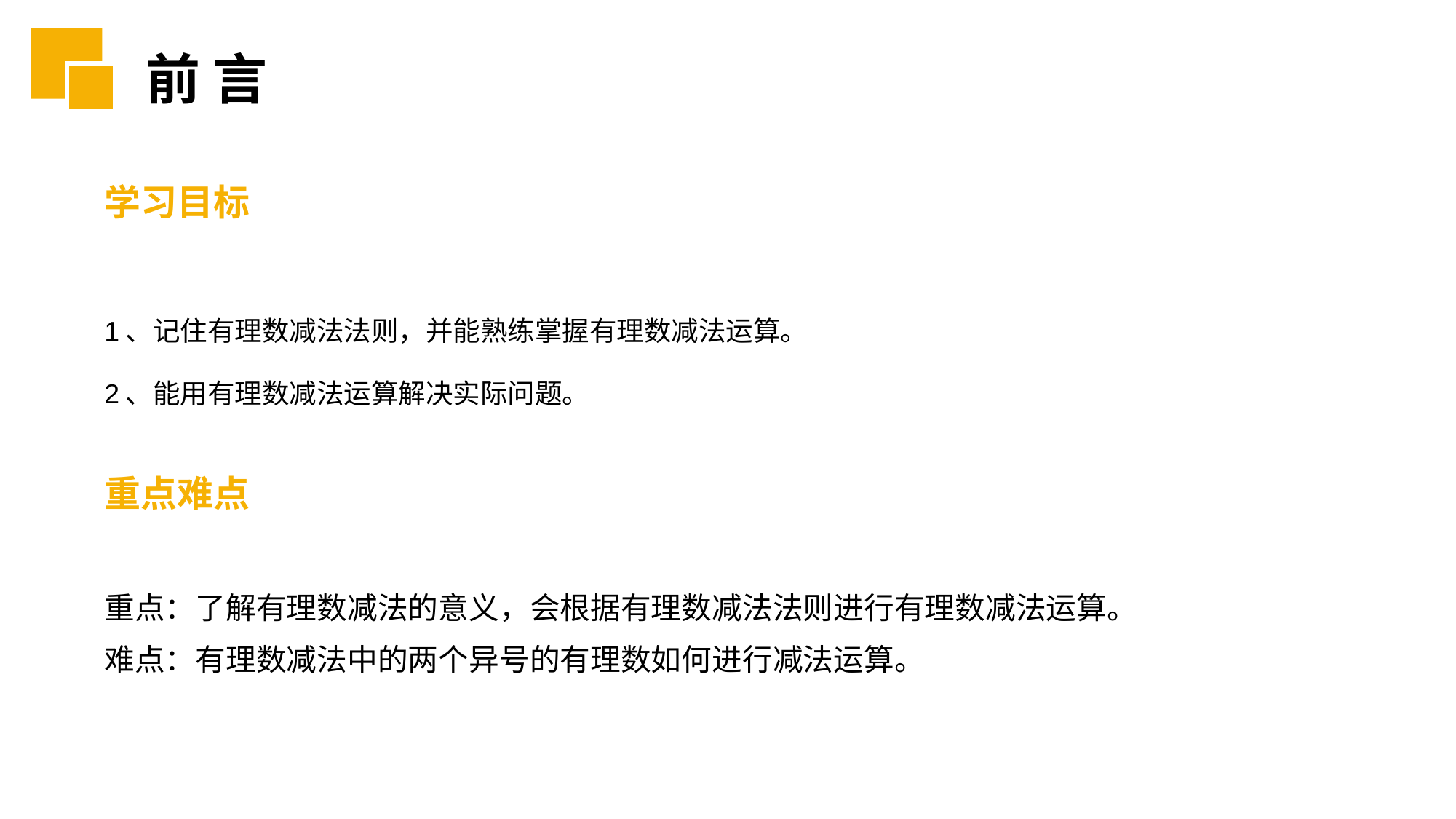

前 言
学习目标
1、记住有理数减法法则，并能熟练掌握有理数减法运算。
2、能用有理数减法运算解决实际问题。
重点难点
重点：了解有理数减法的意义，会根据有理数减法法则进行有理数减法运算。
难点：有理数减法中的两个异号的有理数如何进行减法运算。